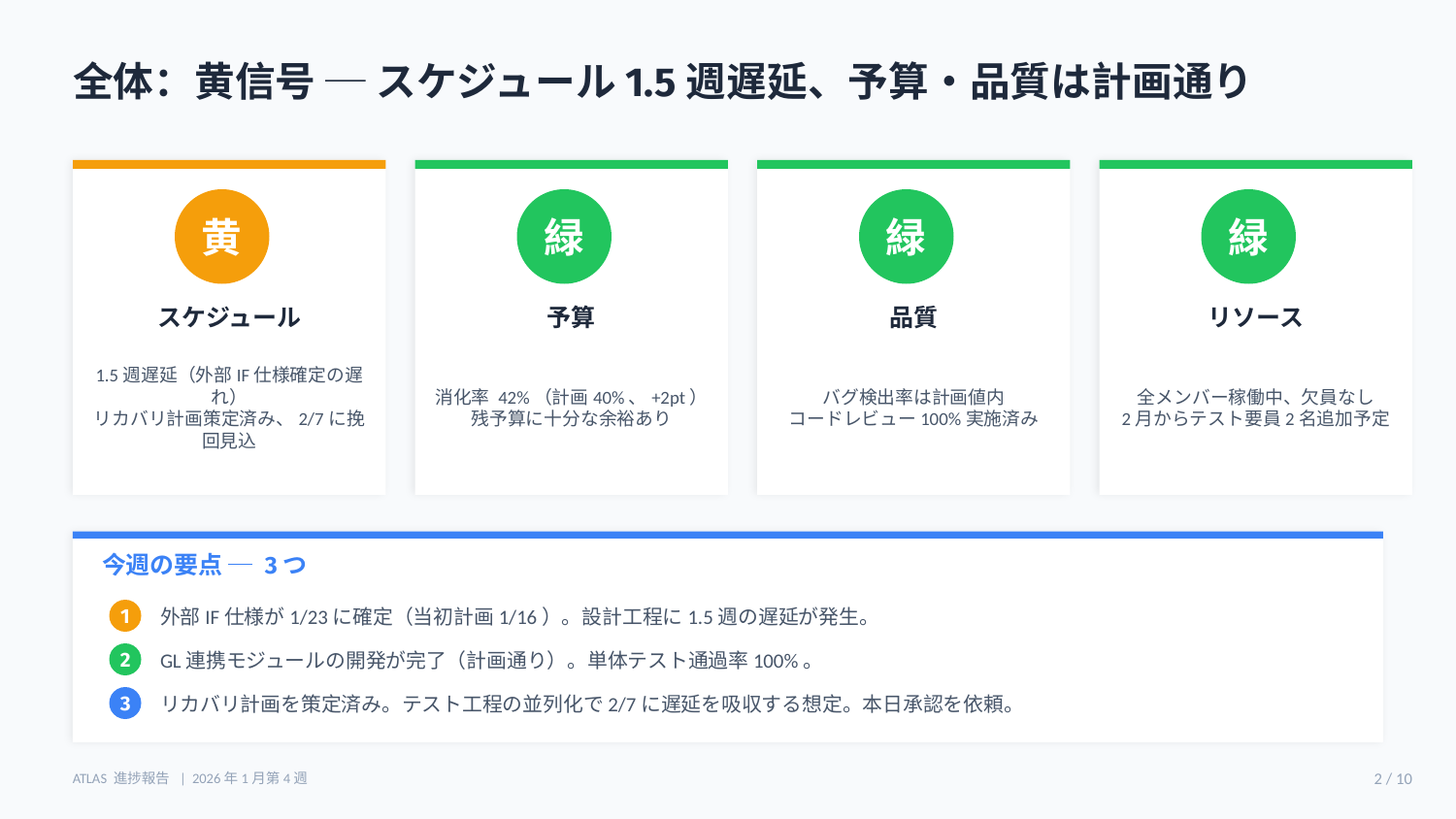

全体：黄信号 ─ スケジュール1.5週遅延、予算・品質は計画通り

黄

緑

緑

緑
スケジュール
予算
品質
リソース
1.5週遅延（外部IF仕様確定の遅れ）
リカバリ計画策定済み、2/7に挽回見込
消化率 42%（計画40%、+2pt）
残予算に十分な余裕あり
バグ検出率は計画値内
コードレビュー100%実施済み
全メンバー稼働中、欠員なし
2月からテスト要員2名追加予定

今週の要点 ─ 3つ
外部IF仕様が1/23に確定（当初計画1/16）。設計工程に1.5週の遅延が発生。

1
GL連携モジュールの開発が完了（計画通り）。単体テスト通過率100%。

2
リカバリ計画を策定済み。テスト工程の並列化で2/7に遅延を吸収する想定。本日承認を依頼。

3
ATLAS 進捗報告  |  2026年1月第4週
2 / 10